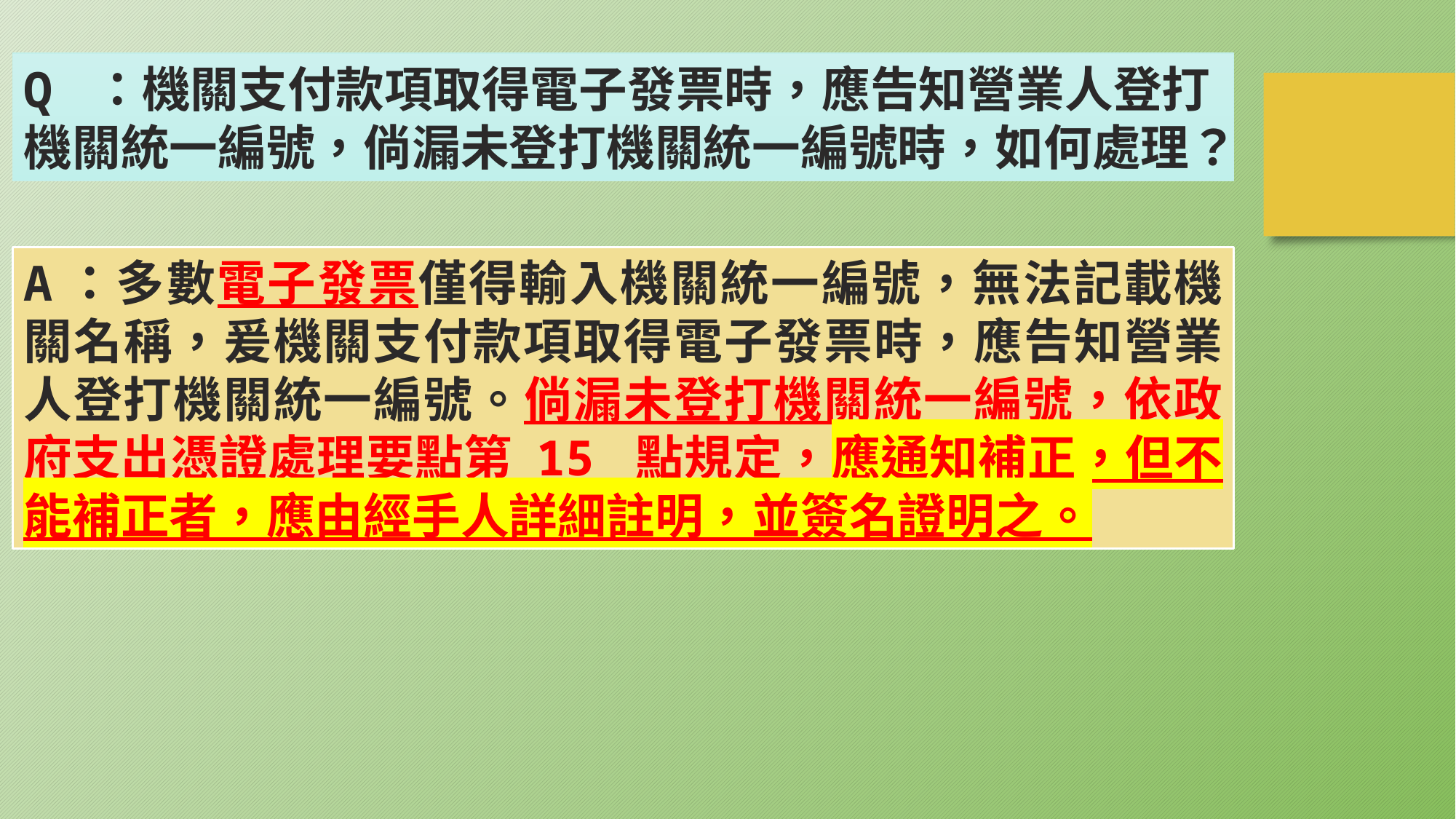

Q ：機關支付款項取得電子發票時，應告知營業人登打機關統一編號，倘漏未登打機關統一編號時，如何處理？
A：多數電子發票僅得輸入機關統一編號，無法記載機關名稱，爰機關支付款項取得電子發票時，應告知營業人登打機關統一編號。倘漏未登打機關統一編號，依政府支出憑證處理要點第 15 點規定，應通知補正，但不能補正者，應由經手人詳細註明，並簽名證明之。